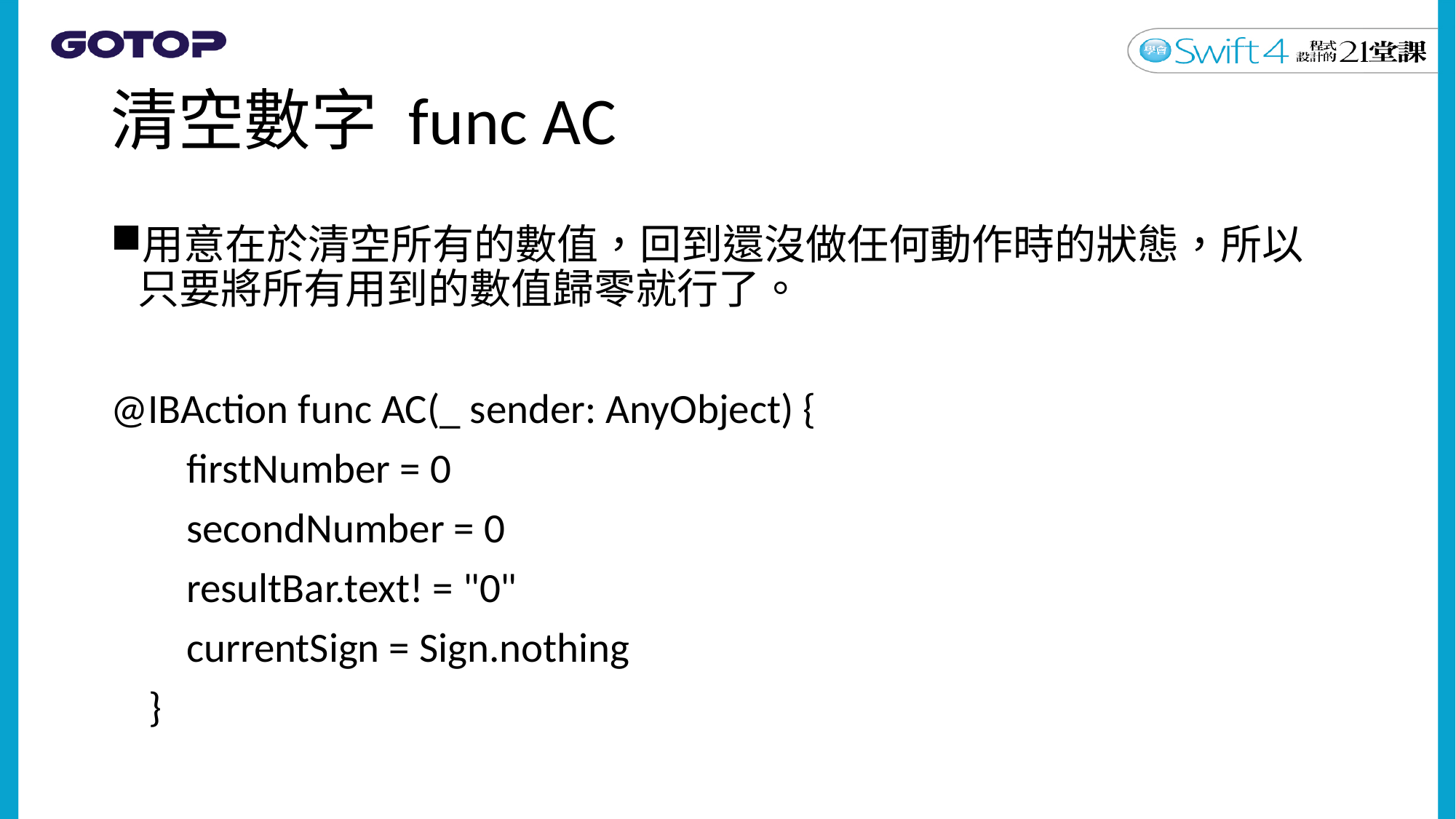

# 清空數字 func AC
用意在於清空所有的數值，回到還沒做任何動作時的狀態，所以只要將所有用到的數值歸零就行了。

@IBAction func AC(_ sender: AnyObject) {
        firstNumber = 0
        secondNumber = 0
        resultBar.text! = "0"
        currentSign = Sign.nothing
    }